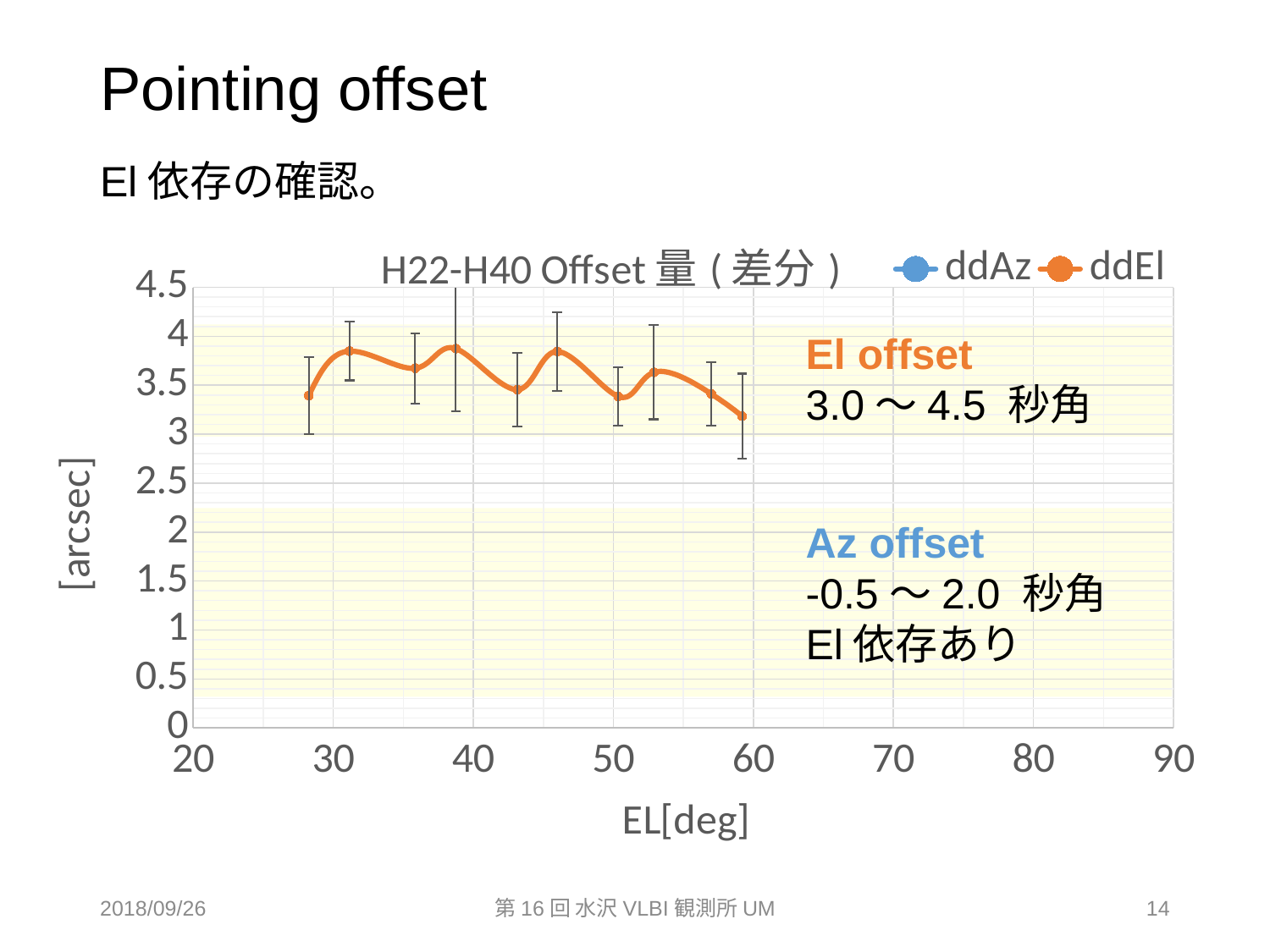

# Pointing offset
El依存の確認。

### Chart: H22-H40 Offset量(差分)

| Category | ddAz | ddEl |
|---|---|---|
El offset
3.0～4.5 秒角

Az offset
-0.5～2.0 秒角
El依存あり
2018/09/26
第16回 水沢VLBI観測所UM
14